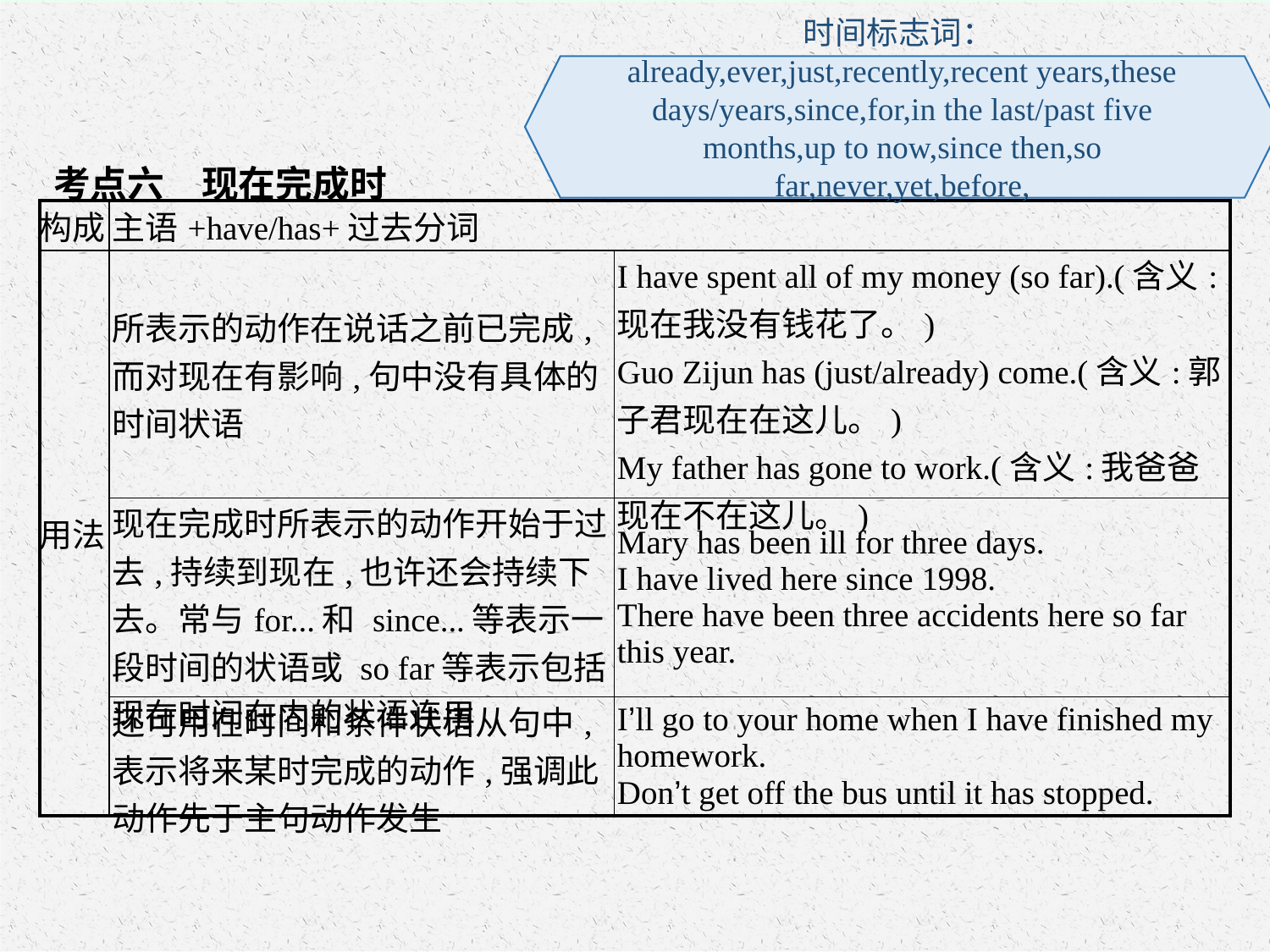

时间标志词：already,ever,just,recently,recent years,these days/years,since,for,in the last/past five months,up to now,since then,so far,never,yet,before,

考点六　现在完成时
| 构成 | 主语+have/has+过去分词 |  |
| --- | --- | --- |
| 用法 | 所表示的动作在说话之前已完成,而对现在有影响,句中没有具体的时间状语 | I have spent all of my money (so far).(含义:现在我没有钱花了。) Guo Zijun has (just/already) come.(含义:郭子君现在在这儿。) My father has gone to work.(含义:我爸爸现在不在这儿。) |
|  | 现在完成时所表示的动作开始于过去,持续到现在,也许还会持续下去。常与for...和 since...等表示一段时间的状语或 so far等表示包括现在时间在内的状语连用 | Mary has been ill for three days. I have lived here since 1998. There have been three accidents here so far this year. |
|  | 还可用在时间和条件状语从句中,表示将来某时完成的动作,强调此动作先于主句动作发生 | I’ll go to your home when I have finished my homework. Don’t get off the bus until it has stopped. |